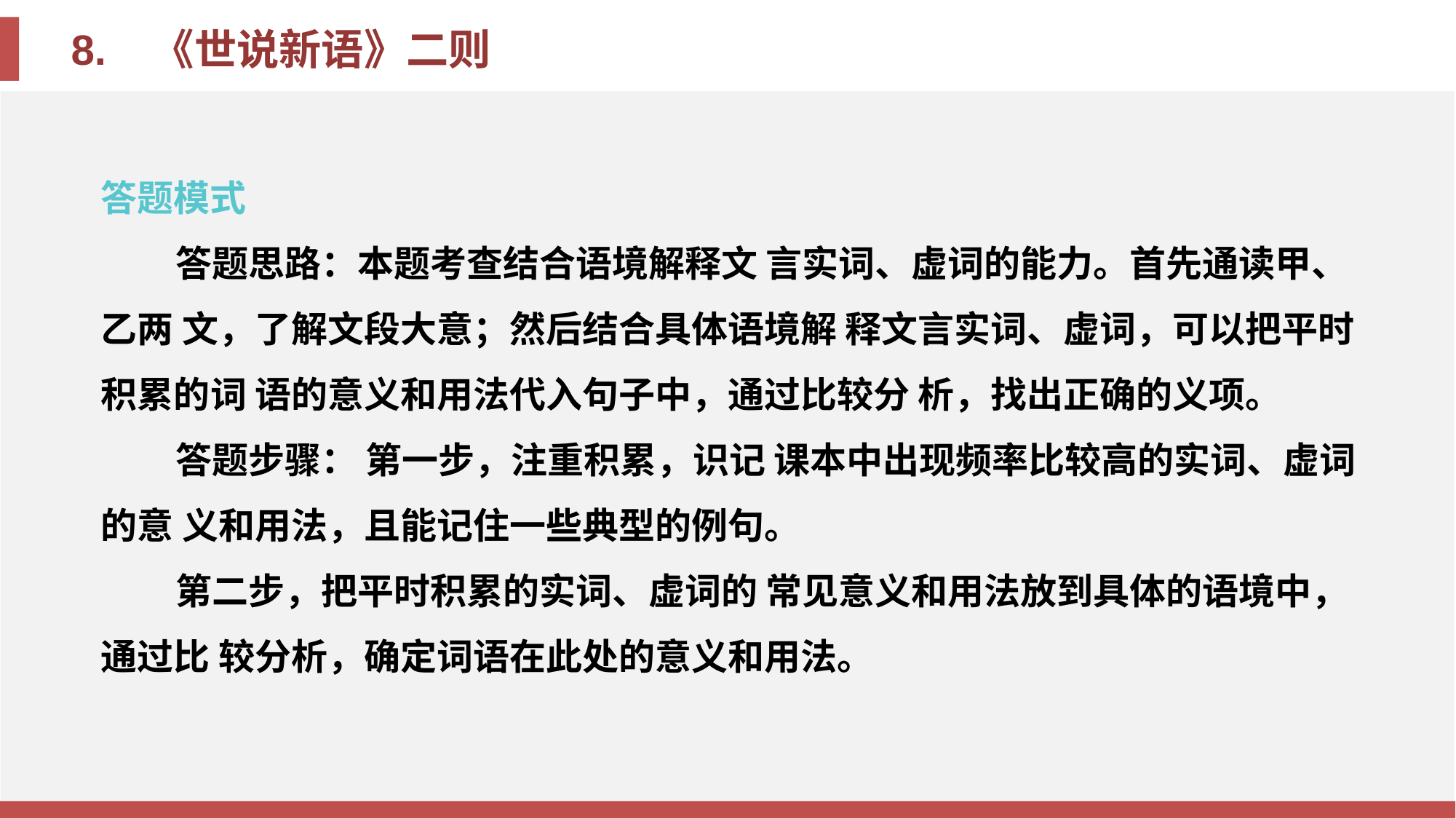

答题模式
答题思路：本题考查结合语境解释文 言实词、虚词的能力。首先通读甲、乙两 文，了解文段大意；然后结合具体语境解 释文言实词、虚词，可以把平时积累的词 语的意义和用法代入句子中，通过比较分 析，找出正确的义项。
答题步骤： 第一步，注重积累，识记 课本中出现频率比较高的实词、虚词的意 义和用法，且能记住一些典型的例句。
第二步，把平时积累的实词、虚词的 常见意义和用法放到具体的语境中，通过比 较分析，确定词语在此处的意义和用法。